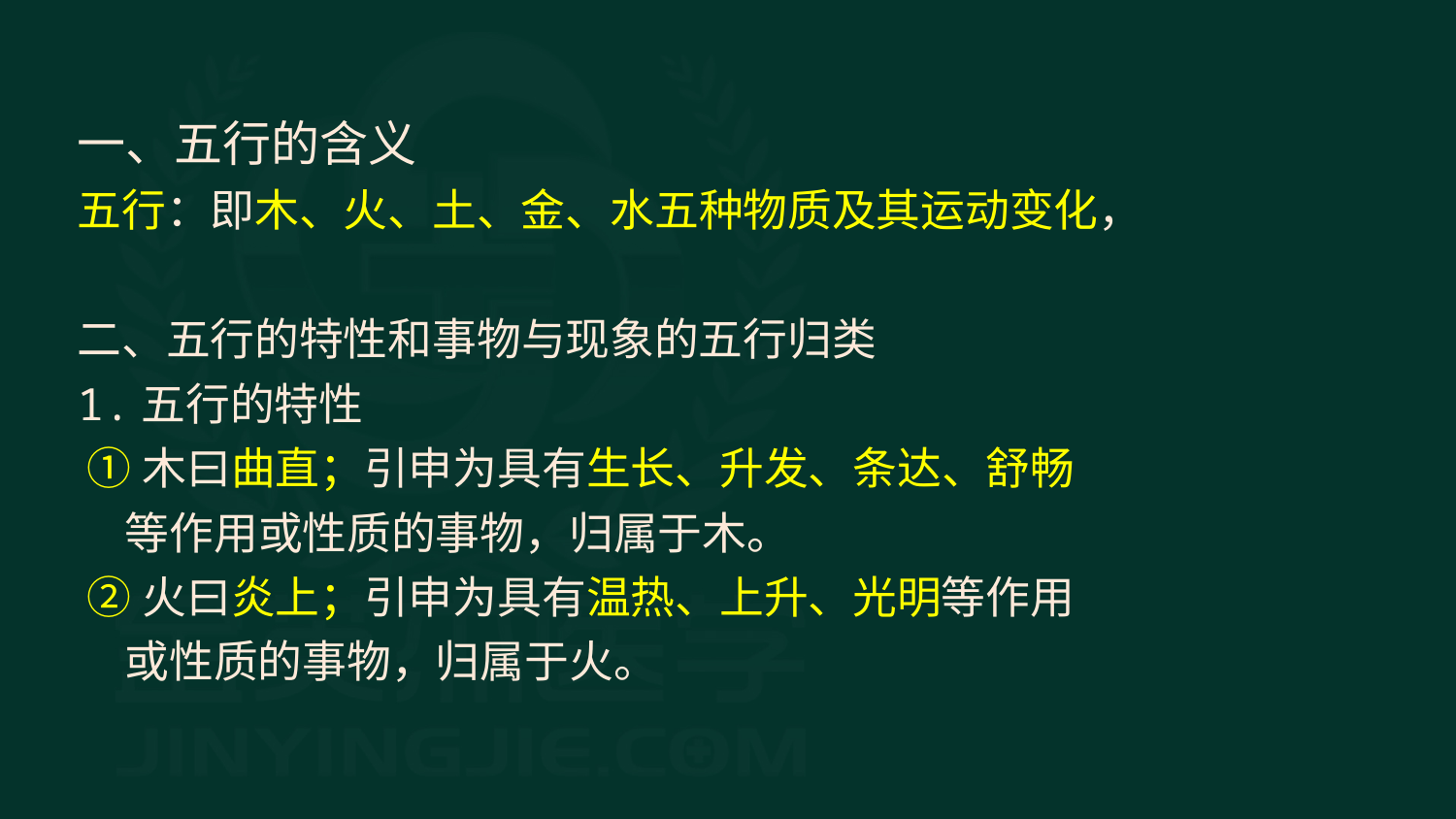

一、五行的含义
五行：即木、火、土、金、水五种物质及其运动变化，
二、五行的特性和事物与现象的五行归类
1.五行的特性
 ①木曰曲直；引申为具有生长、升发、条达、舒畅等作用或性质的事物，归属于木。
 ②火曰炎上；引申为具有温热、上升、光明等作用或性质的事物，归属于火。